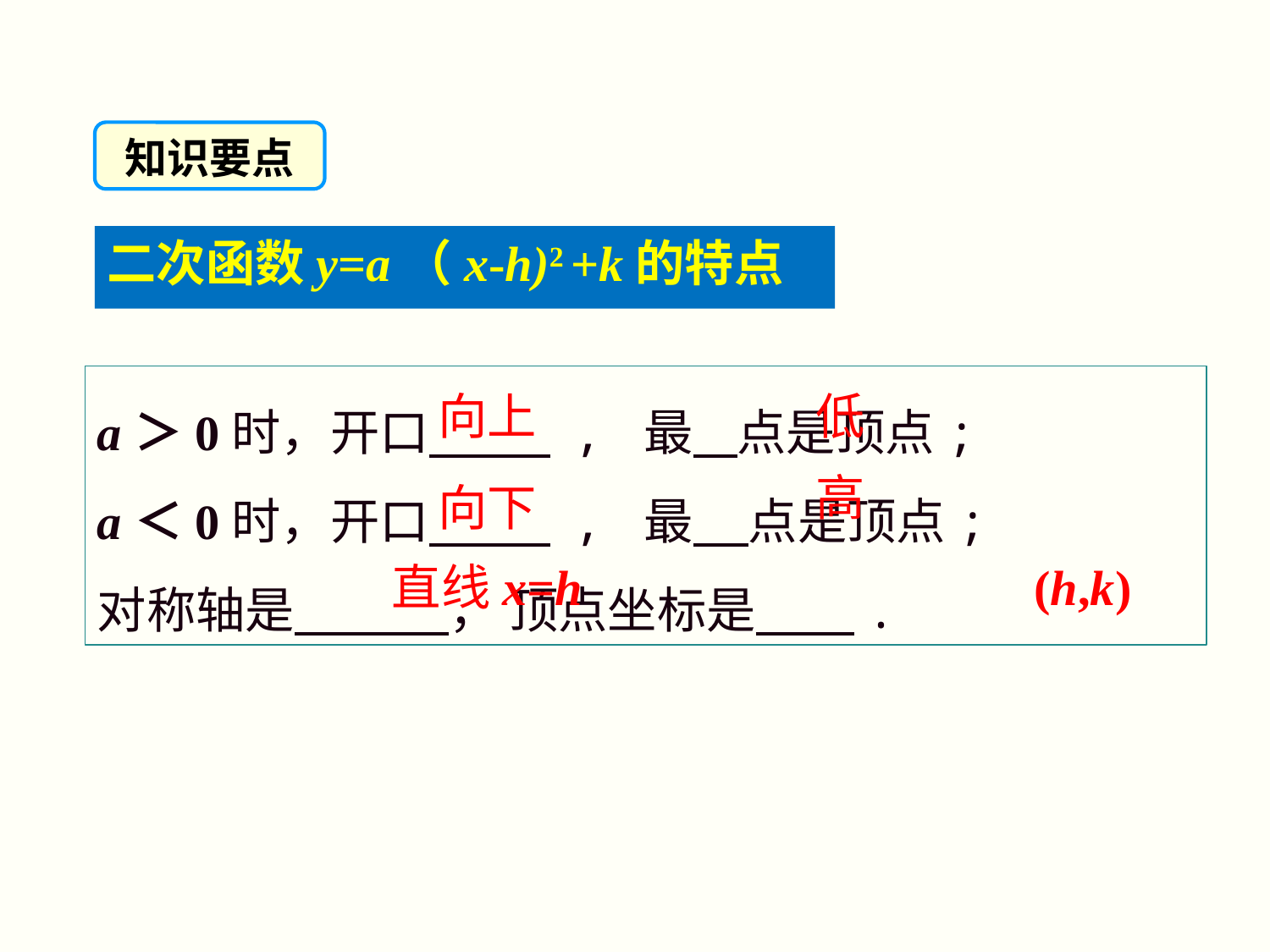

知识要点
二次函数y=a（x-h)2 +k的特点
a＞0时，开口            , 最    点是顶点;
a＜0时，开口            , 最     点是顶点;
对称轴是              ， 顶点坐标是         .
向上
低
高
向下
直线x=h
(h,k)